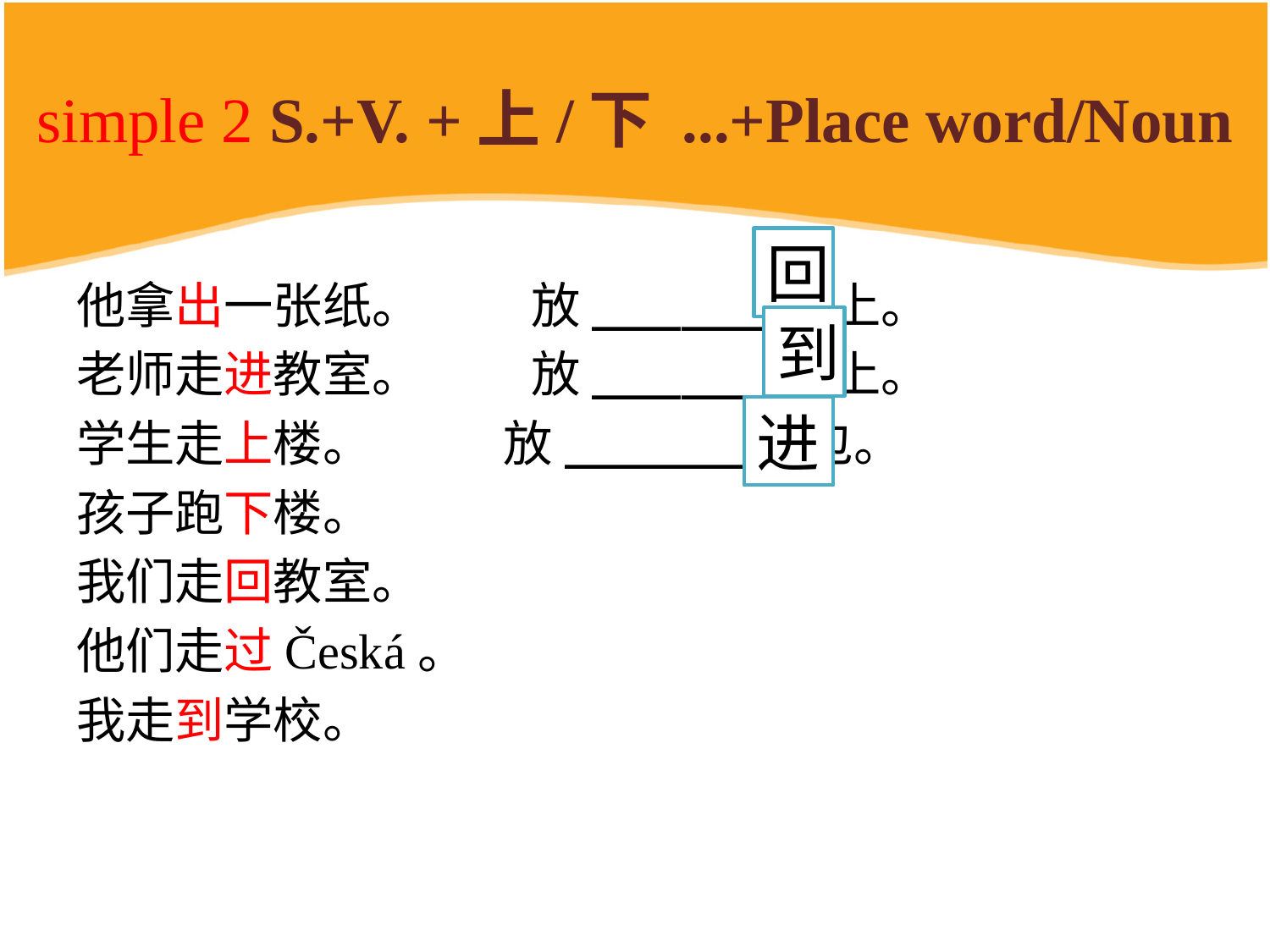

# simple 2 S.+V. +上/下 ...+Place word/Noun
回
他拿出一张纸。          放______桌上。
老师走进教室。          放______桌上。
学生走上楼。            放______书包。
孩子跑下楼。
我们走回教室。
他们走过Česká。
我走到学校。

到
进